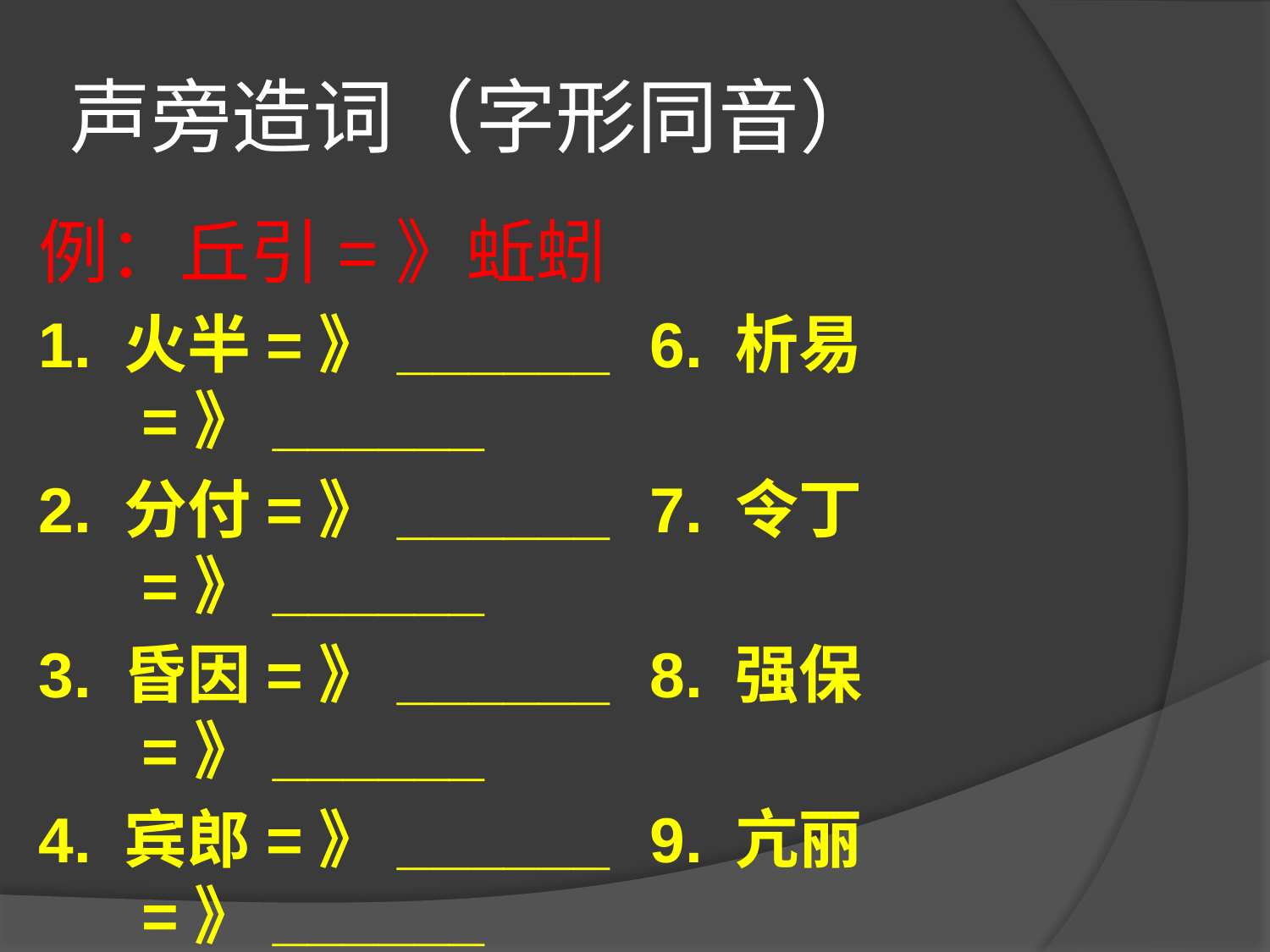

# 声旁造词（字形同音）
例：丘引=》蚯蚓
1. 火半=》______	6. 析易=》______
2. 分付=》______	7. 令丁=》______
3. 昏因=》______	8. 强保=》______
4. 宾郎=》______	9. 亢丽=》______
5. 离巴=》______	10.名丁=》______